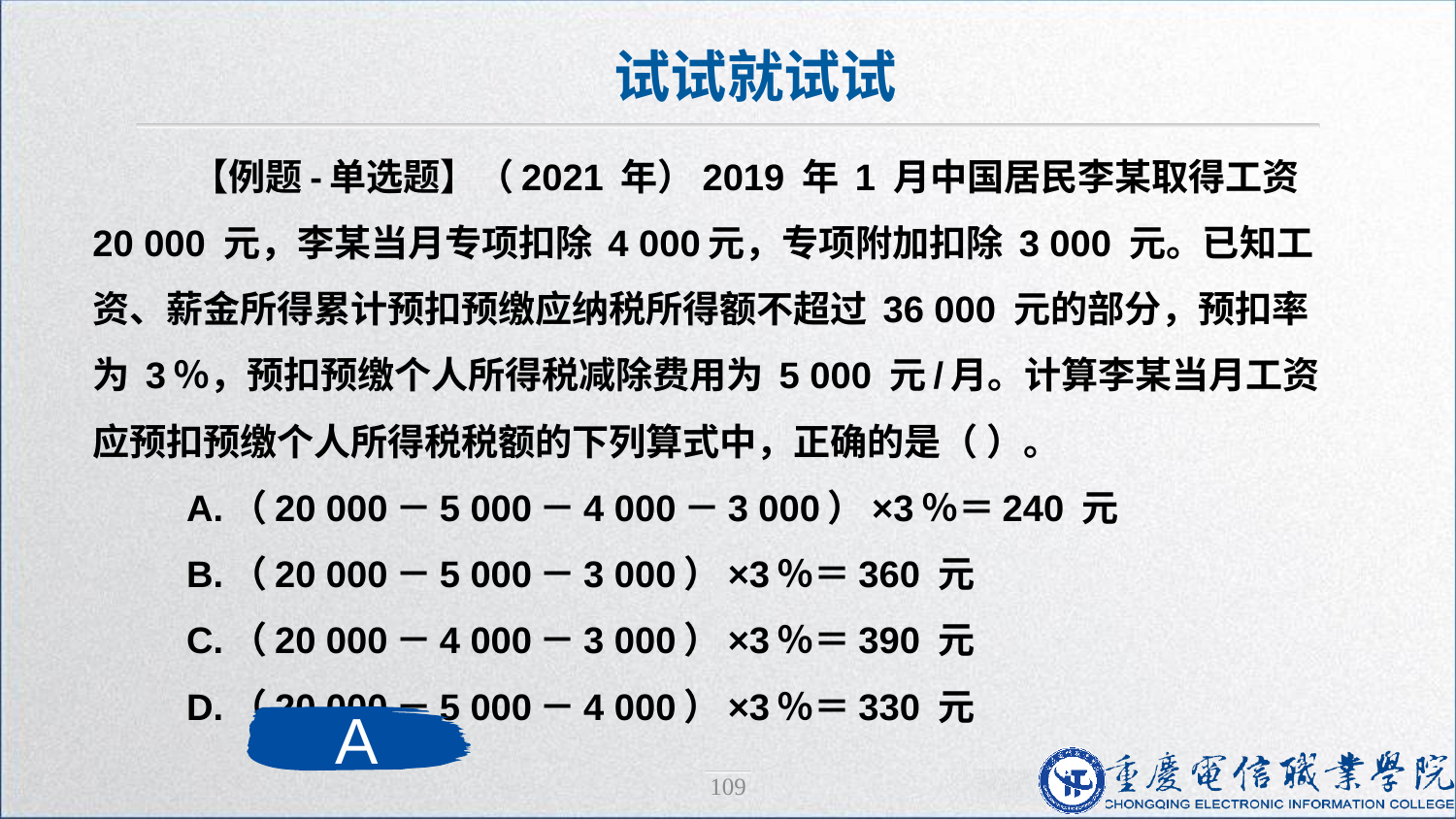

试试就试试
 【例题-单选题】（2021 年）2019 年 1 月中国居民李某取得工资 20 000 元，李某当月专项扣除 4 000元，专项附加扣除 3 000 元。已知工资、薪金所得累计预扣预缴应纳税所得额不超过 36 000 元的部分，预扣率为 3％，预扣预缴个人所得税减除费用为 5 000 元/月。计算李某当月工资应预扣预缴个人所得税税额的下列算式中，正确的是（ ）。
 A.（20 000－5 000－4 000－3 000）×3％＝240 元
 B.（20 000－5 000－3 000）×3％＝360 元
 C.（20 000－4 000－3 000）×3％＝390 元
 D.（20 000－5 000－4 000）×3％＝330 元

A
109